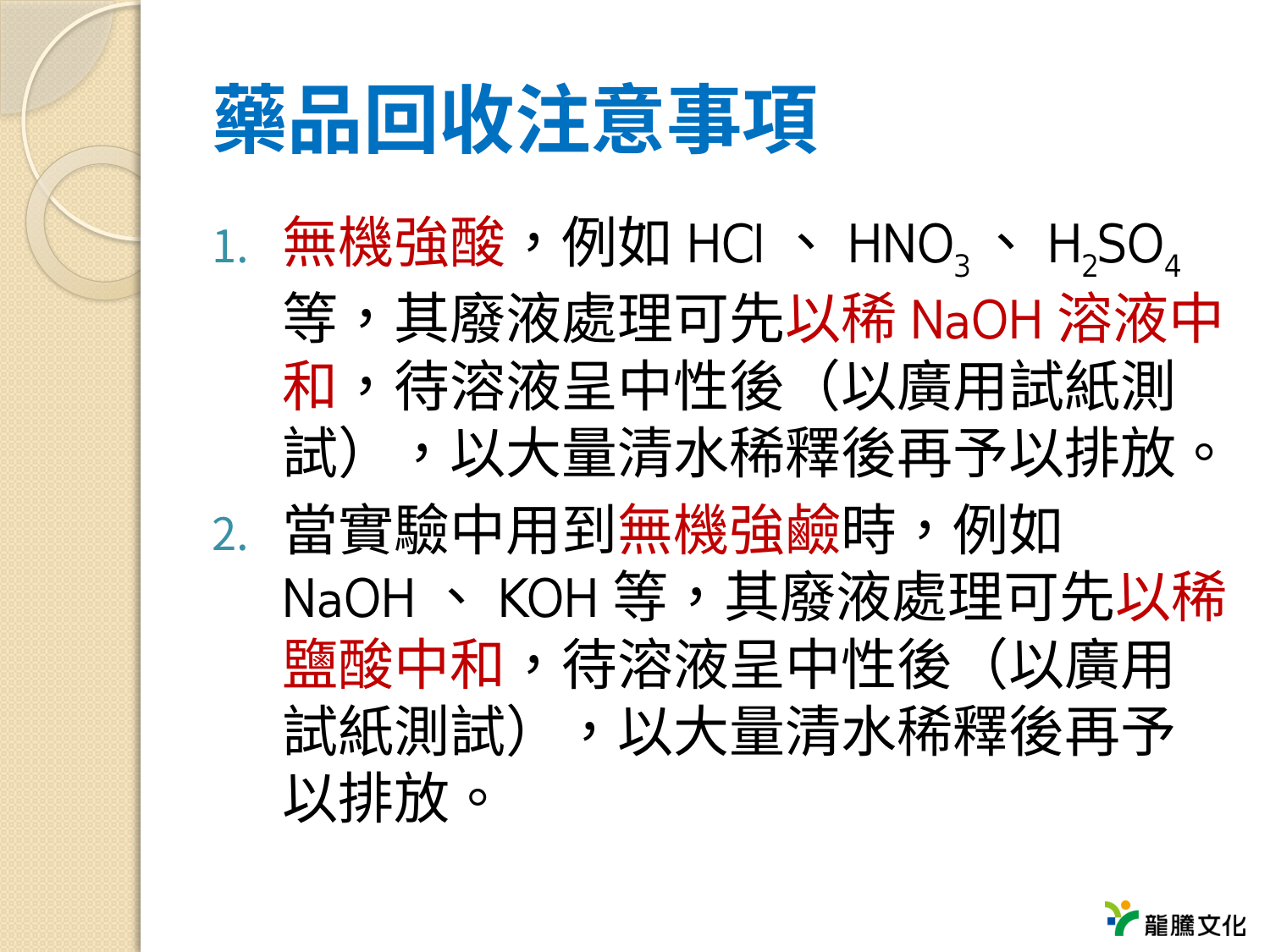

# 藥品回收注意事項
無機強酸，例如HCl、HNO3、H2SO4等，其廢液處理可先以稀NaOH溶液中和，待溶液呈中性後（以廣用試紙測試），以大量清水稀釋後再予以排放。
當實驗中用到無機強鹼時，例如NaOH、KOH等，其廢液處理可先以稀鹽酸中和，待溶液呈中性後（以廣用試紙測試），以大量清水稀釋後再予以排放。